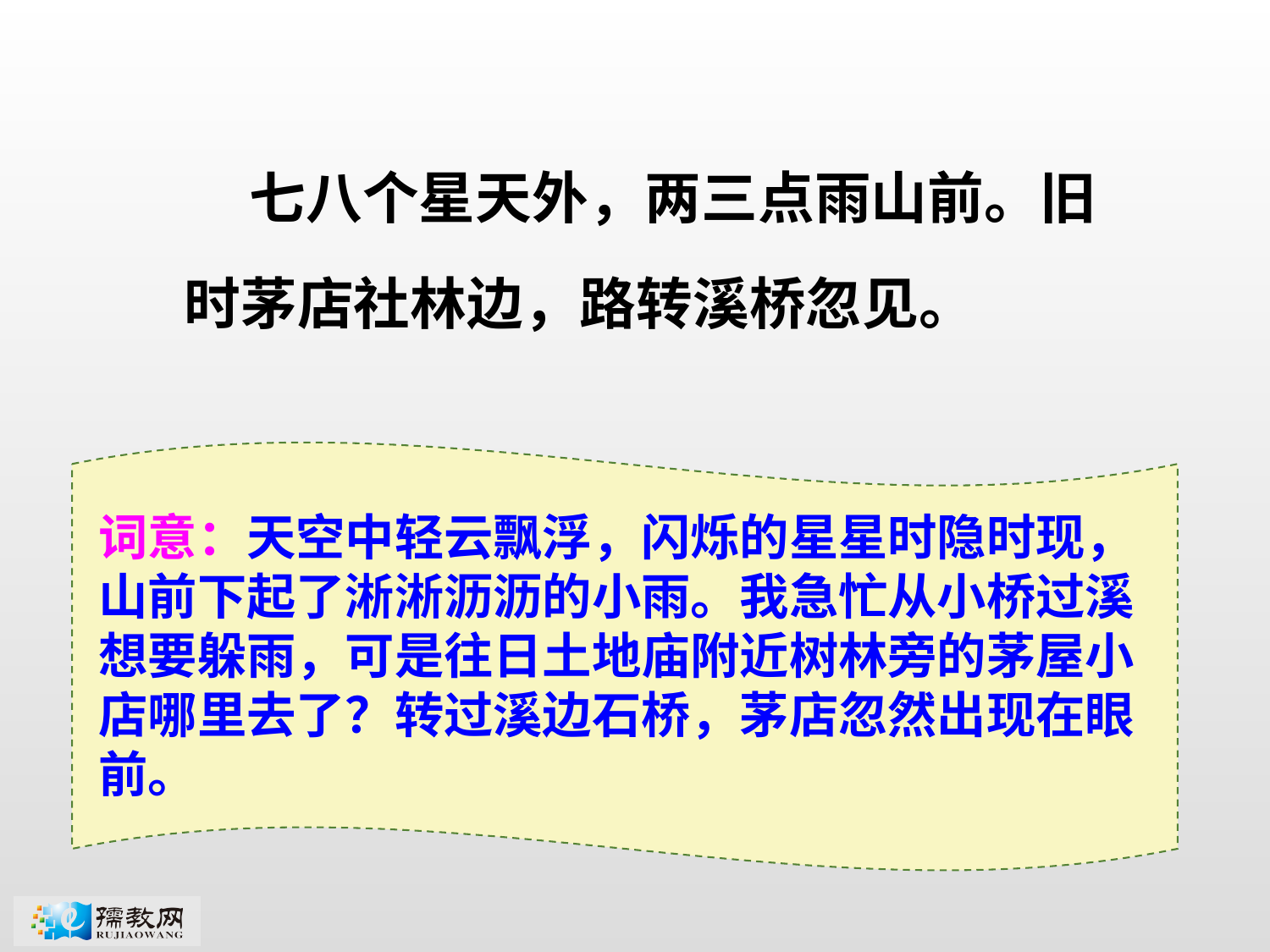

七八个星天外，两三点雨山前。旧时茅店社林边，路转溪桥忽见。

词意：天空中轻云飘浮，闪烁的星星时隐时现，山前下起了淅淅沥沥的小雨。我急忙从小桥过溪想要躲雨，可是往日土地庙附近树林旁的茅屋小店哪里去了？转过溪边石桥，茅店忽然出现在眼前。